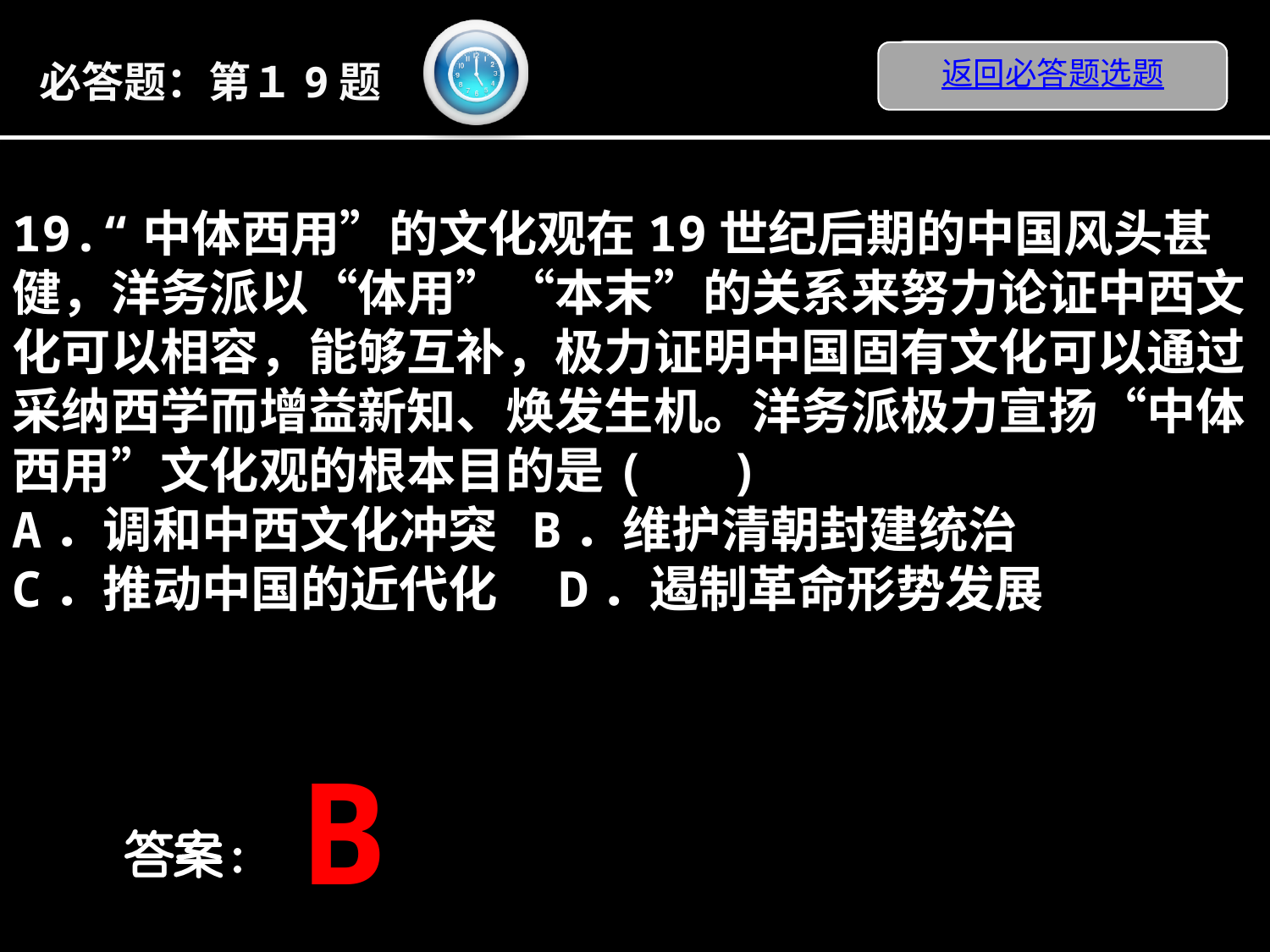

返回必答题选题
必答题：第１9题
19.“中体西用”的文化观在19世纪后期的中国风头甚健，洋务派以“体用”“本末”的关系来努力论证中西文化可以相容，能够互补，极力证明中国固有文化可以通过采纳西学而增益新知、焕发生机。洋务派极力宣扬“中体西用”文化观的根本目的是(　 )A．调和中西文化冲突  B．维护清朝封建统治C．推动中国的近代化　D．遏制革命形势发展
B